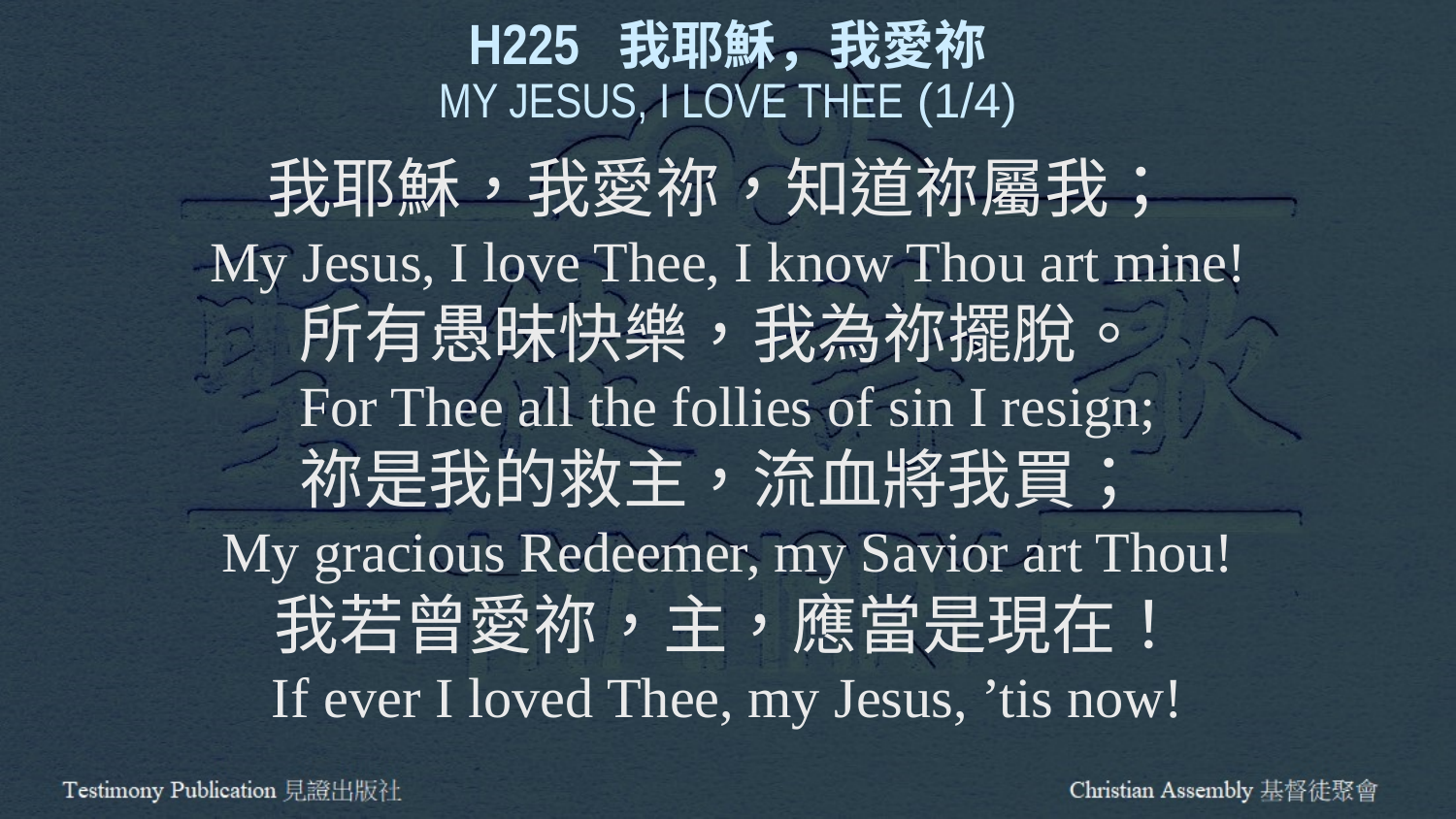

H225  我耶穌，我愛祢
MY JESUS, I LOVE THEE (1/4)
我耶穌，我愛祢，知道祢屬我；
My Jesus, I love Thee, I know Thou art mine!
所有愚昧快樂，我為祢擺脫。
For Thee all the follies of sin I resign;
祢是我的救主，流血將我買；
My gracious Redeemer, my Savior art Thou!
我若曾愛祢，主，應當是現在！
If ever I loved Thee, my Jesus, ’tis now!